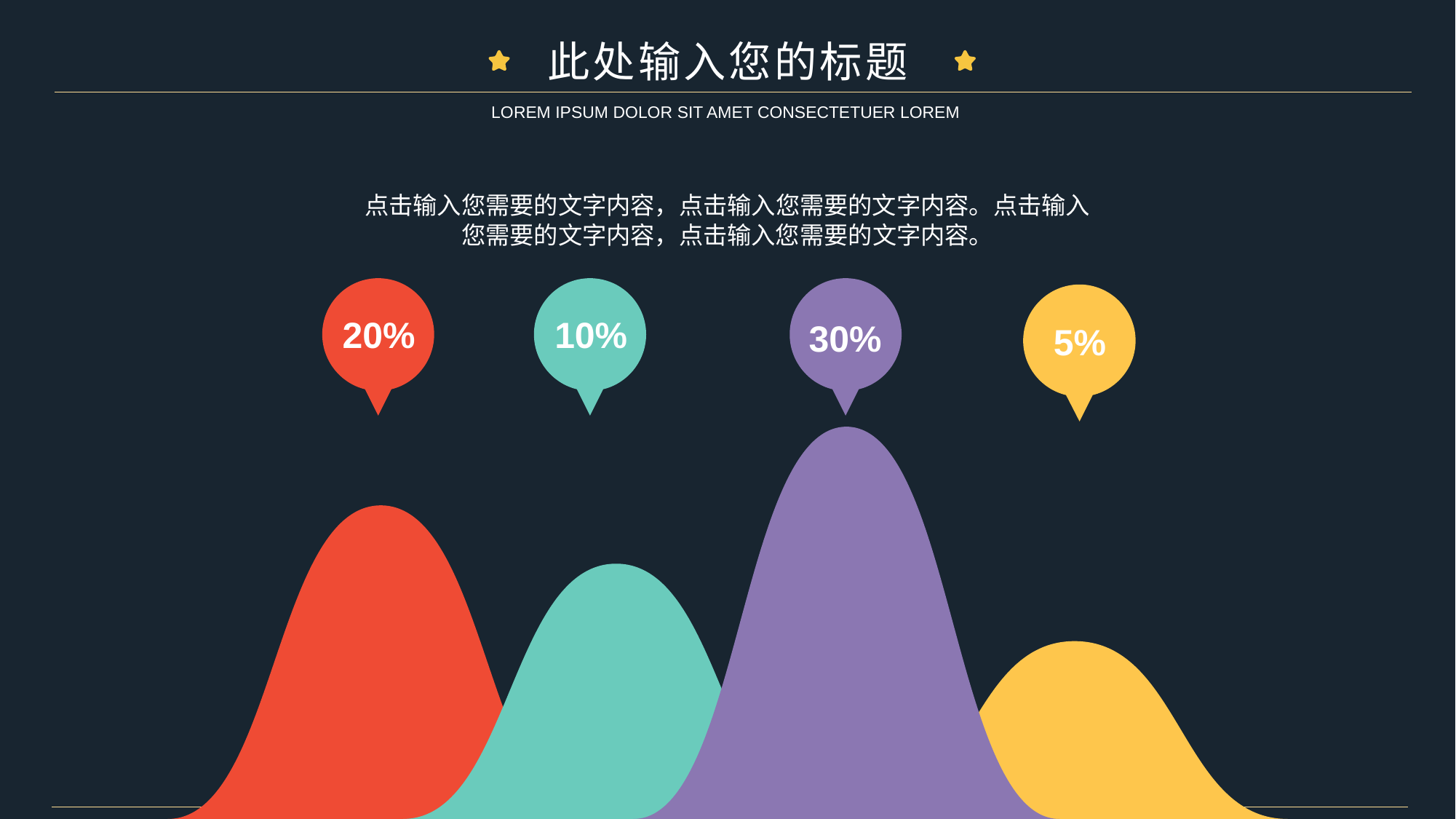

此处输入您的标题

LOREM IPSUM DOLOR SIT AMET CONSECTETUER LOREM
点击输入您需要的文字内容，点击输入您需要的文字内容。点击输入您需要的文字内容，点击输入您需要的文字内容。

20%

10%

30%

5%